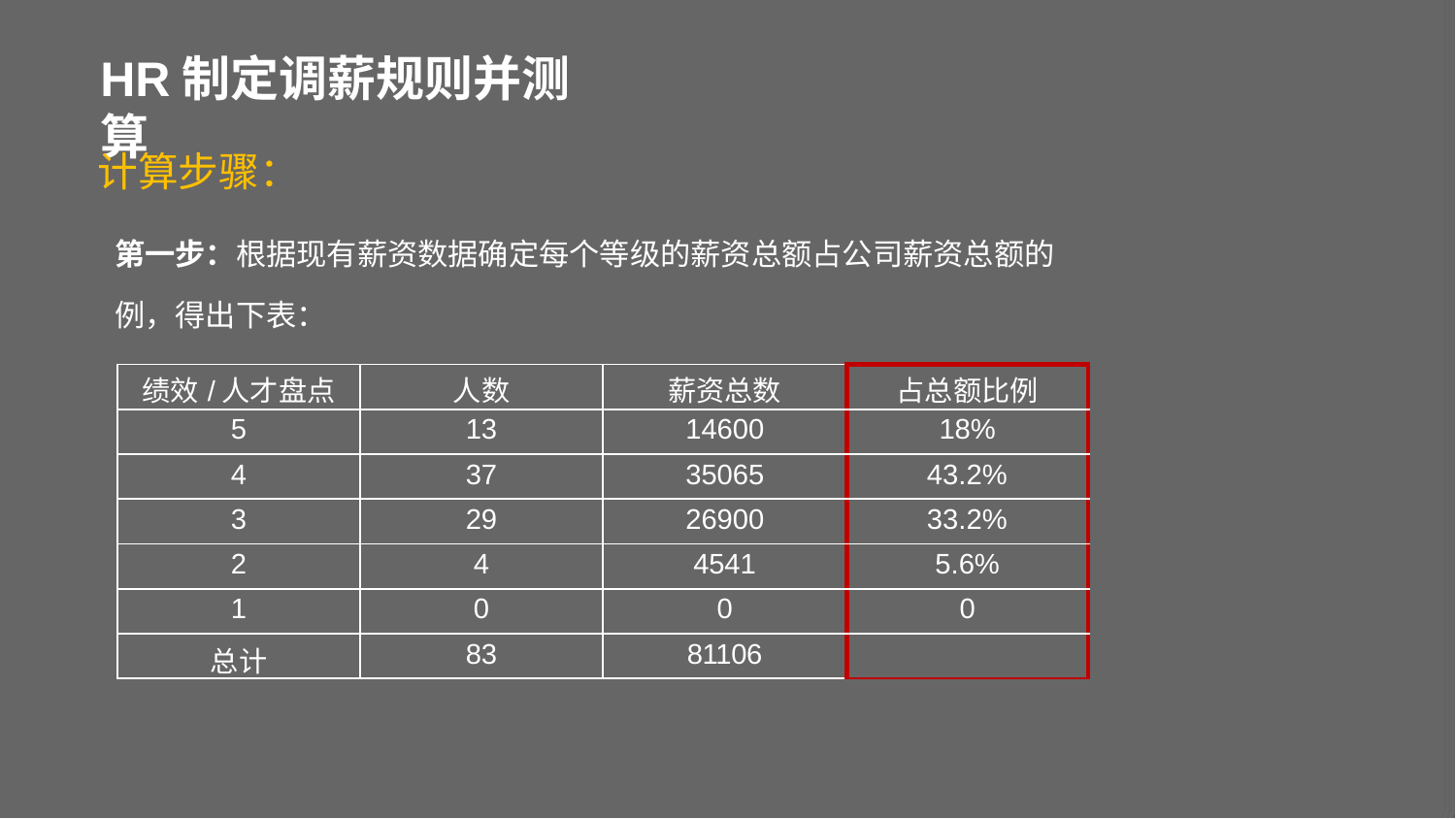

# HR制定调薪规则并测算
计算步骤：

第一步：根据现有薪资数据确定每个等级的薪资总额占公司薪资总额的
例，得出下表：
| 绩效/人才盘点 | 人数 | 薪资总数 | 占总额比例 |
| --- | --- | --- | --- |
| 5 | 13 | 14600 | 18% |
| 4 | 37 | 35065 | 43.2% |
| 3 | 29 | 26900 | 33.2% |
| 2 | 4 | 4541 | 5.6% |
| 1 | 0 | 0 | 0 |
| 总计 | 83 | 81106 |  |